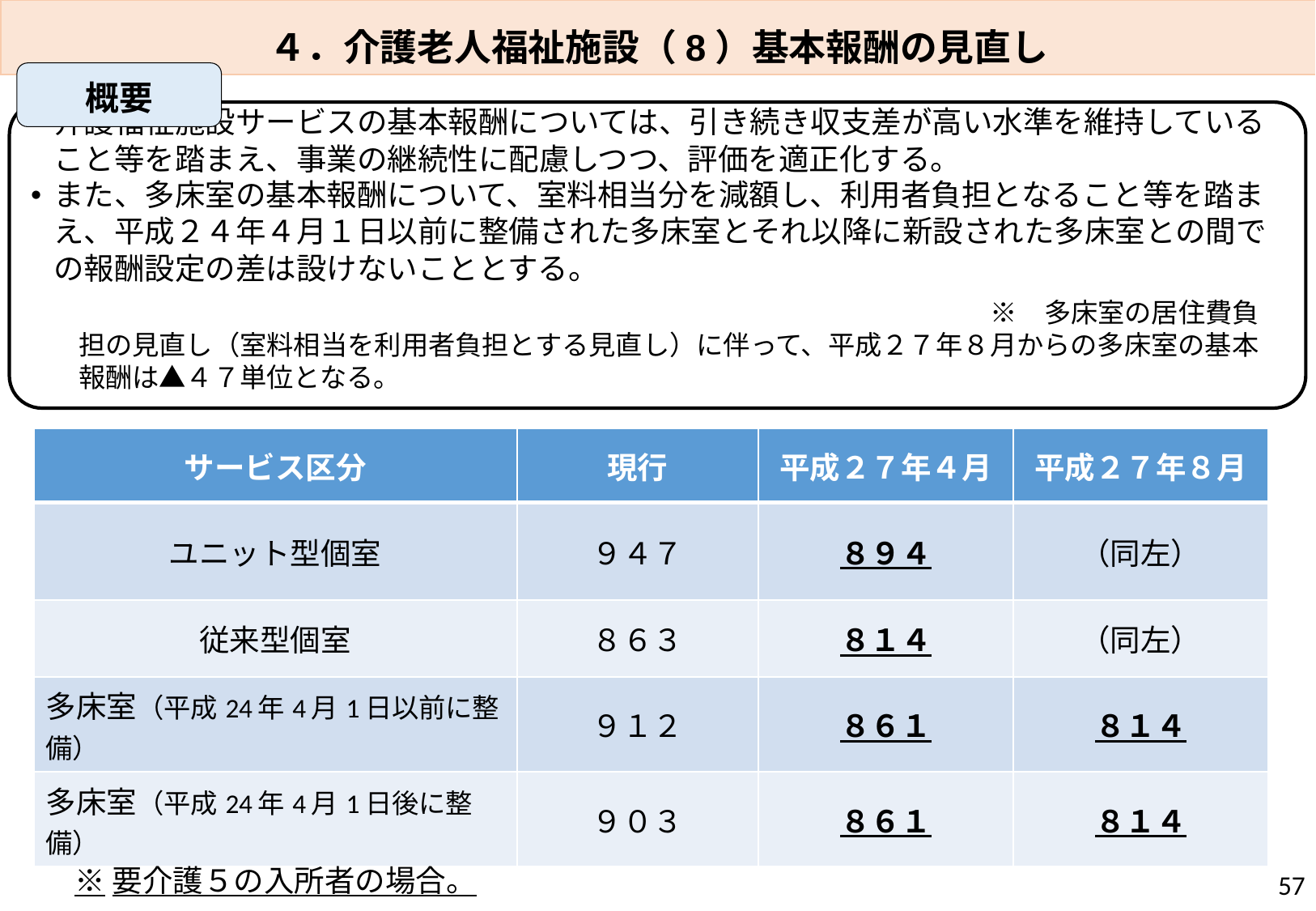

４．介護老人福祉施設（8）基本報酬の見直し
概要
介護福祉施設サービスの基本報酬については、引き続き収支差が高い水準を維持していること等を踏まえ、事業の継続性に配慮しつつ、評価を適正化する。
また、多床室の基本報酬について、室料相当分を減額し、利用者負担となること等を踏まえ、平成２４年４月１日以前に整備された多床室とそれ以降に新設された多床室との間での報酬設定の差は設けないこととする。
　　※　多床室の居住費負担の見直し（室料相当を利用者負担とする見直し）に伴って、平成２７年８月からの多床室の基本報酬は▲４７単位となる。
| サービス区分 | 現行 | 平成２７年４月 | 平成２７年８月 |
| --- | --- | --- | --- |
| ユニット型個室 | ９４７ | ８９４ | （同左） |
| 従来型個室 | ８６３ | ８１４ | （同左） |
| 多床室（平成24年4月1日以前に整備） | ９１２ | ８６１ | ８１４ |
| 多床室（平成24年4月1日後に整備） | ９０３ | ８６１ | ８１４ |
※要介護５の入所者の場合。
57